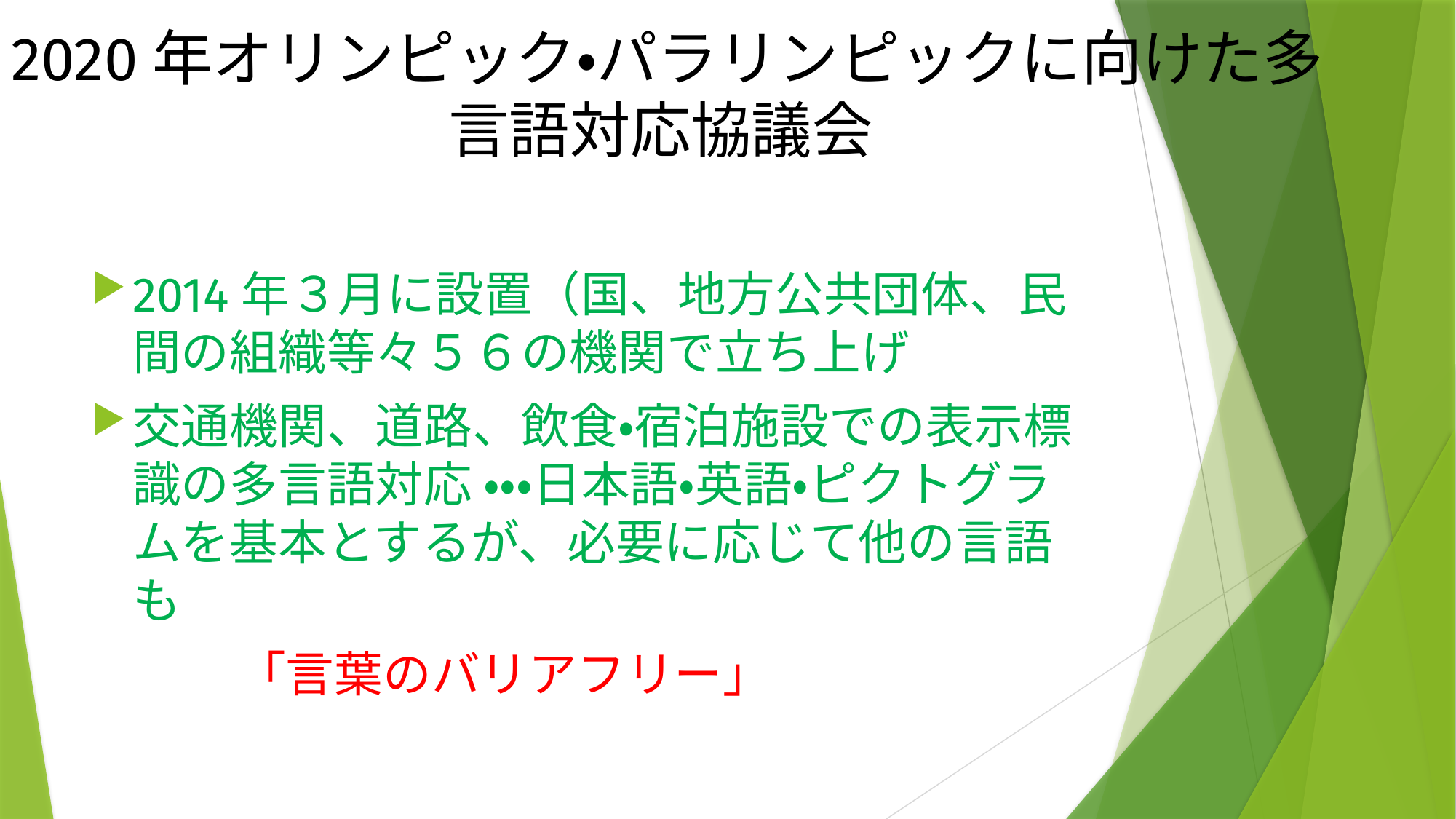

# 2020年オリンピック・パラリンピックに向けた多言語対応協議会
2014年３月に設置（国、地方公共団体、民間の組織等々５６の機関で立ち上げ
交通機関、道路、飲食・宿泊施設での表示標識の多言語対応 ・・・日本語・英語・ピクトグラムを基本とするが、必要に応じて他の言語も
　　　「言葉のバリアフリー」